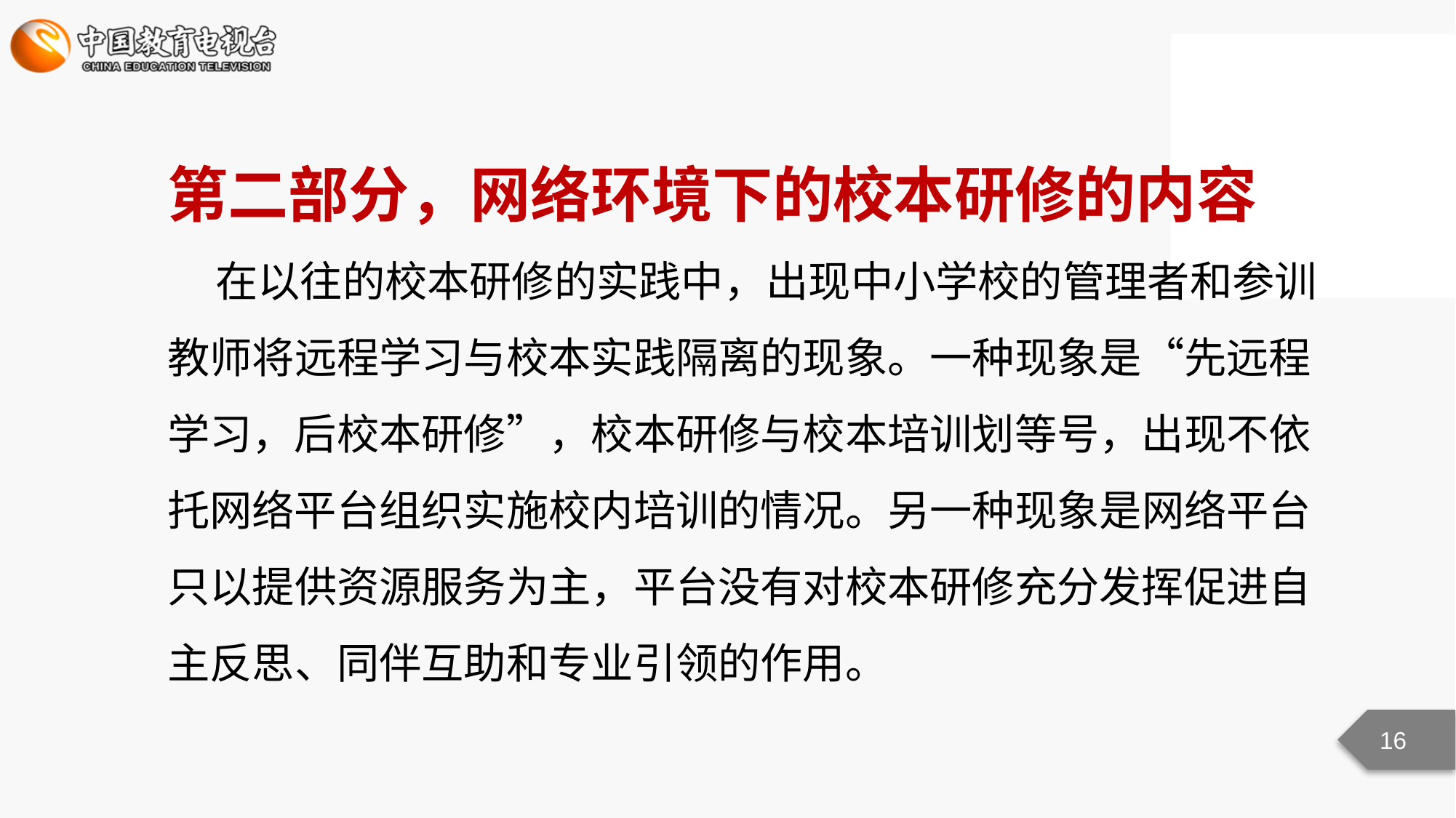

第二部分，网络环境下的校本研修的内容
    在以往的校本研修的实践中，出现中小学校的管理者和参训教师将远程学习与校本实践隔离的现象。一种现象是“先远程学习，后校本研修”，校本研修与校本培训划等号，出现不依托网络平台组织实施校内培训的情况。另一种现象是网络平台只以提供资源服务为主，平台没有对校本研修充分发挥促进自主反思、同伴互助和专业引领的作用。